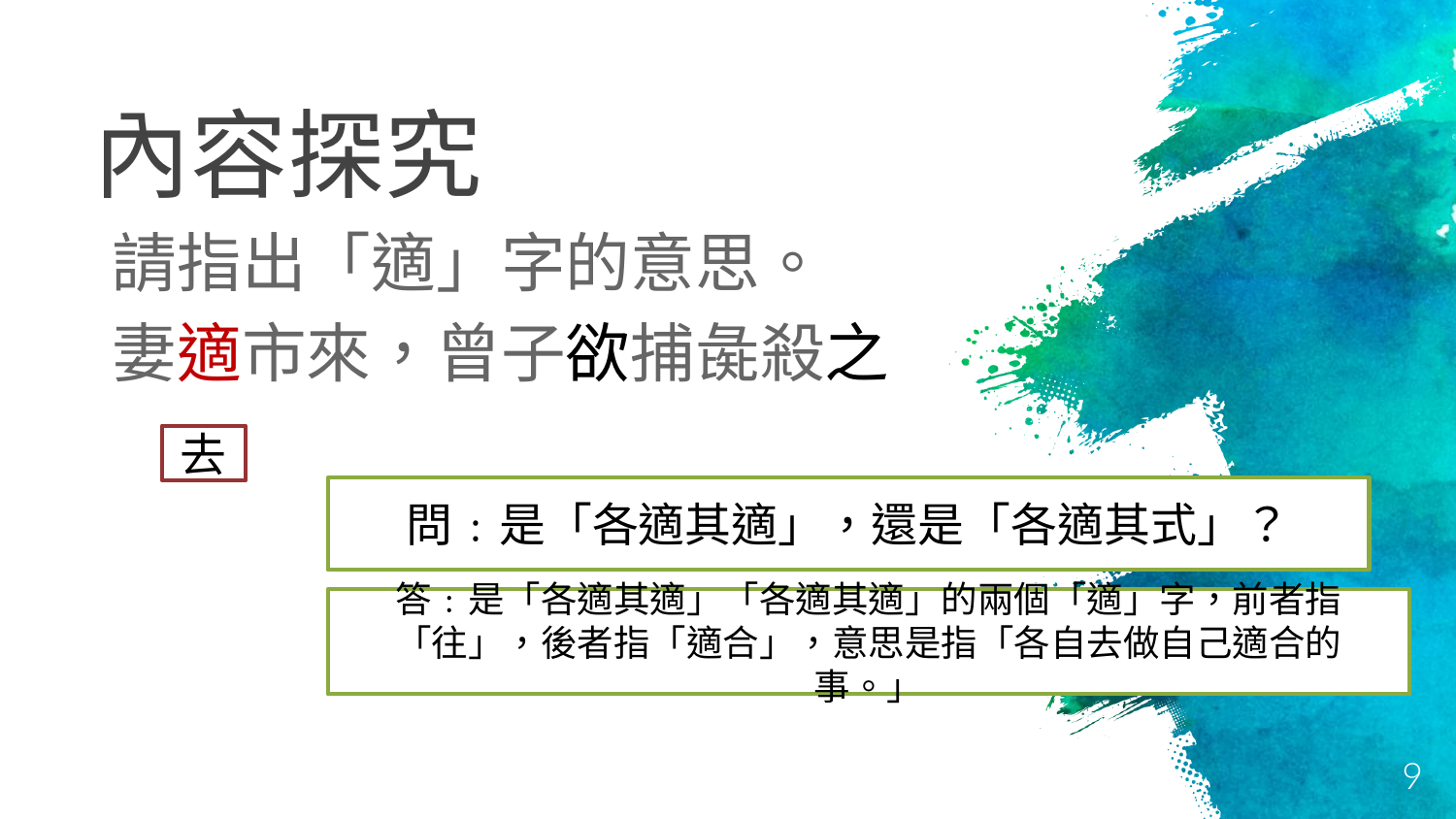

# 內容探究
請指出「適」字的意思。
妻適市來，曾子欲捕彘殺之

去
問﹕是「各適其適」，還是「各適其式」？
答﹕是「各適其適」「各適其適」的兩個「適」字，前者指「往」，後者指「適合」，意思是指「各自去做自己適合的事。」
9